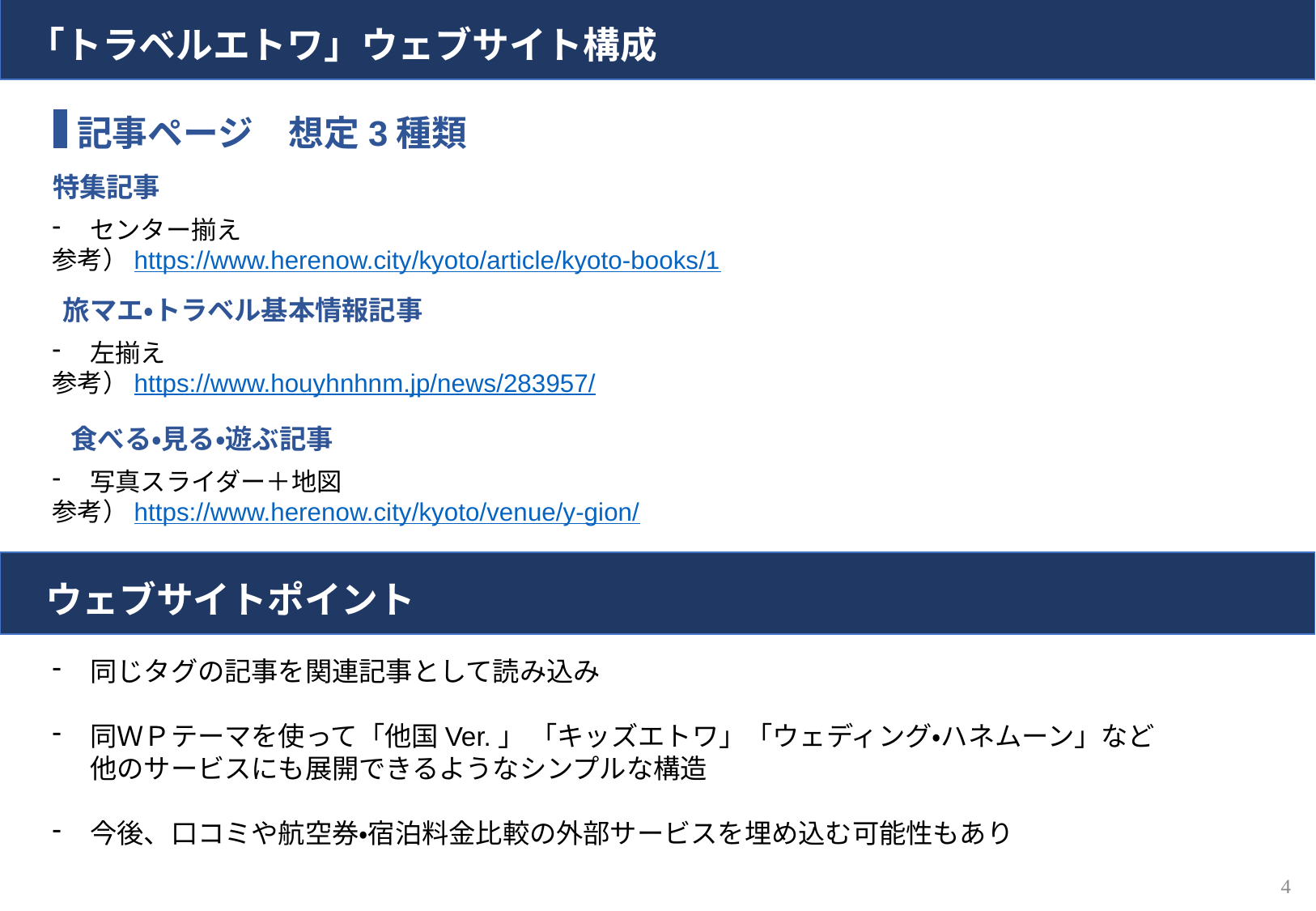

「トラベルエトワ」ウェブサイト構成
記事ページ　想定3種類

特集記事
センター揃え
参考）https://www.herenow.city/kyoto/article/kyoto-books/1
旅マエ・トラベル基本情報記事
左揃え
参考）https://www.houyhnhnm.jp/news/283957/
食べる・見る・遊ぶ記事
写真スライダー＋地図
参考）https://www.herenow.city/kyoto/venue/y-gion/

 ウェブサイトポイント
同じタグの記事を関連記事として読み込み

同ＷＰテーマを使って「他国Ver.」 「キッズエトワ」「ウェディング・ハネムーン」など
他のサービスにも展開できるようなシンプルな構造

今後、口コミや航空券・宿泊料金比較の外部サービスを埋め込む可能性もあり
4